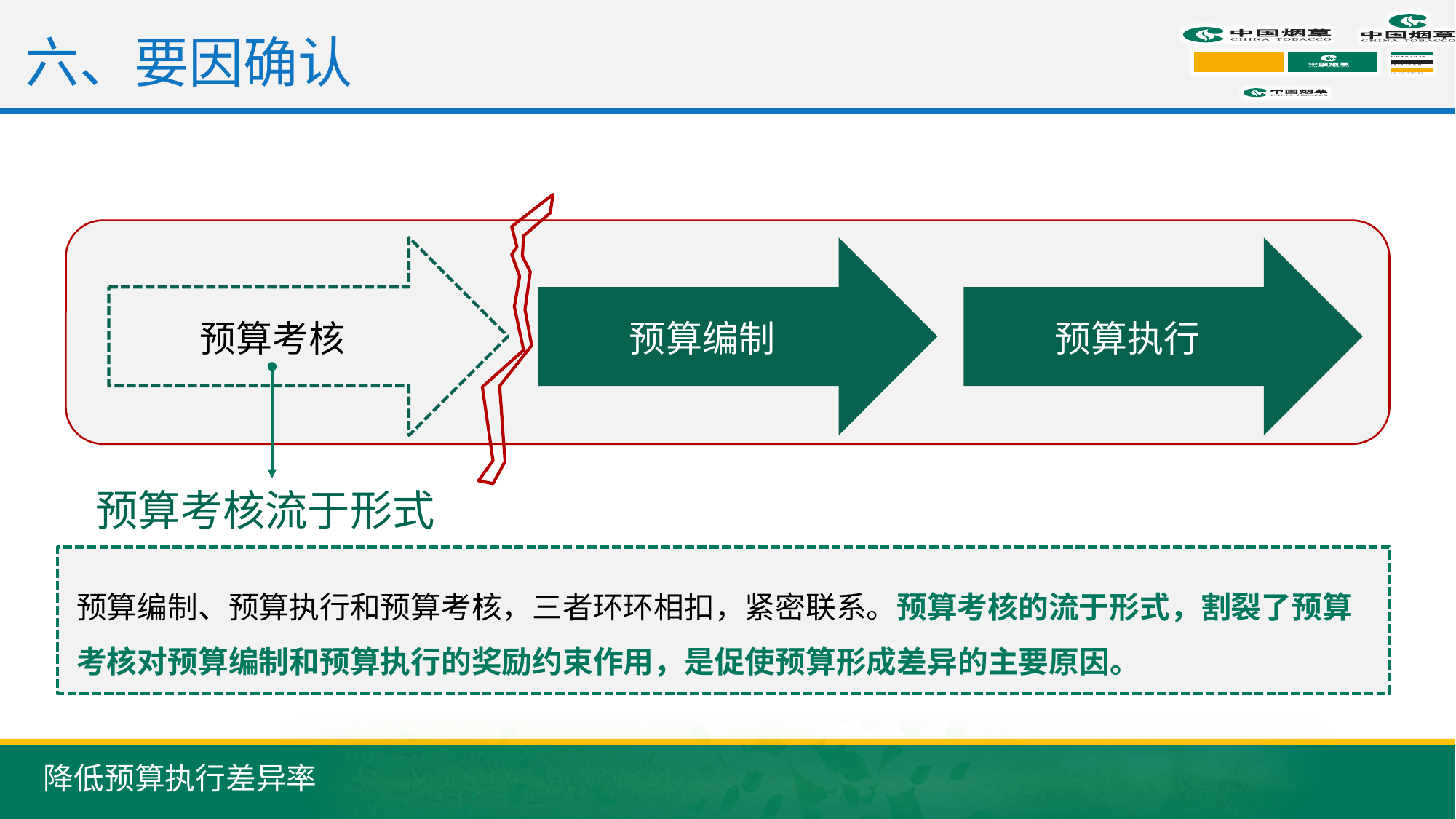

六、要因确认

预算考核

预算编制

预算执行
预算考核流于形式

预算编制、预算执行和预算考核，三者环环相扣，紧密联系。预算考核的流于形式，割裂了预算考核对预算编制和预算执行的奖励约束作用，是促使预算形成差异的主要原因。